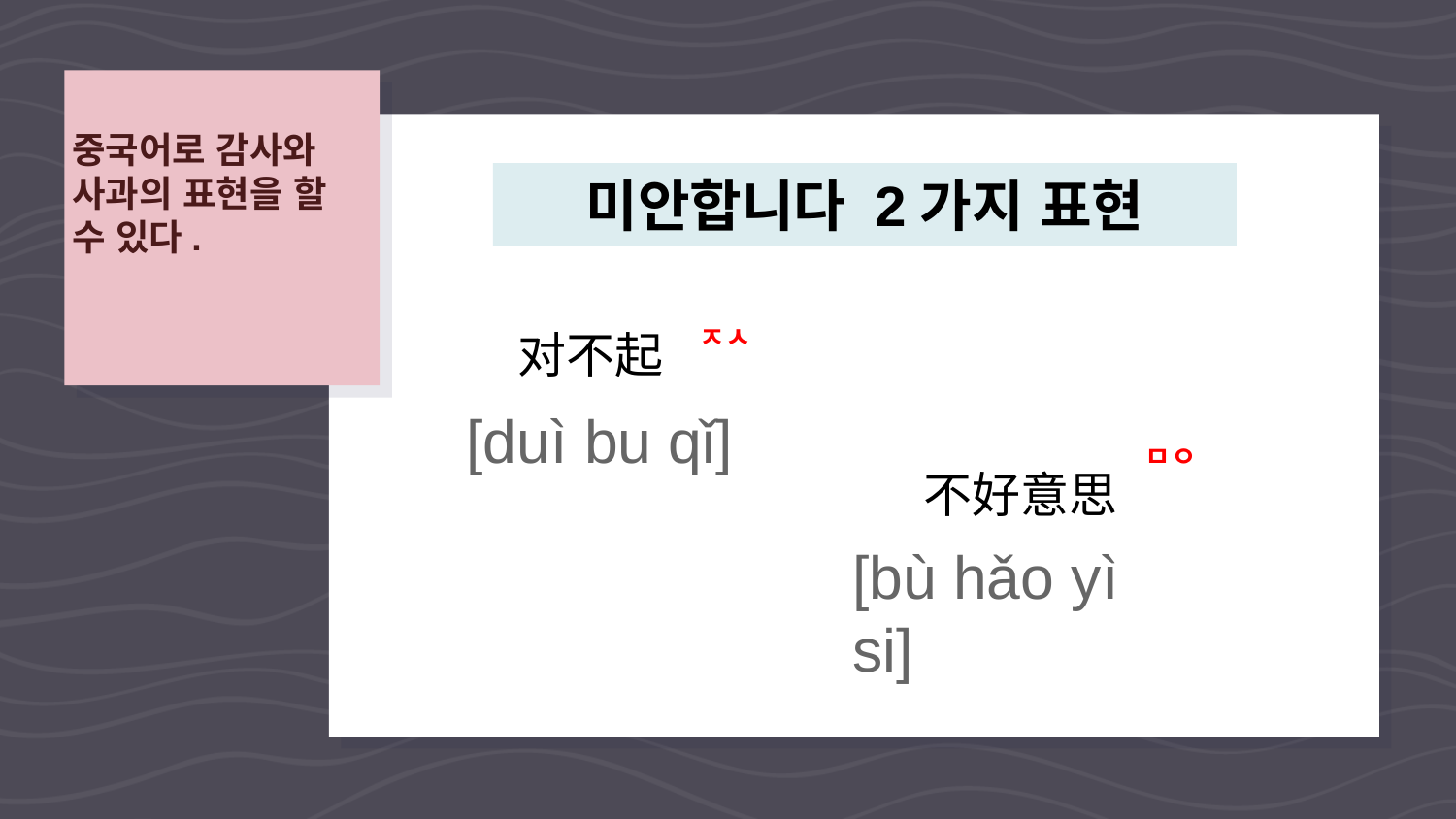

# 중국어로 감사와 사과의 표현을 할 수 있다.
미안합니다 2가지 표현
ㅈㅅ
 对不起
[duì bu qǐ]
ㅁㅇ
 不好意思
[bù hǎo yì si]